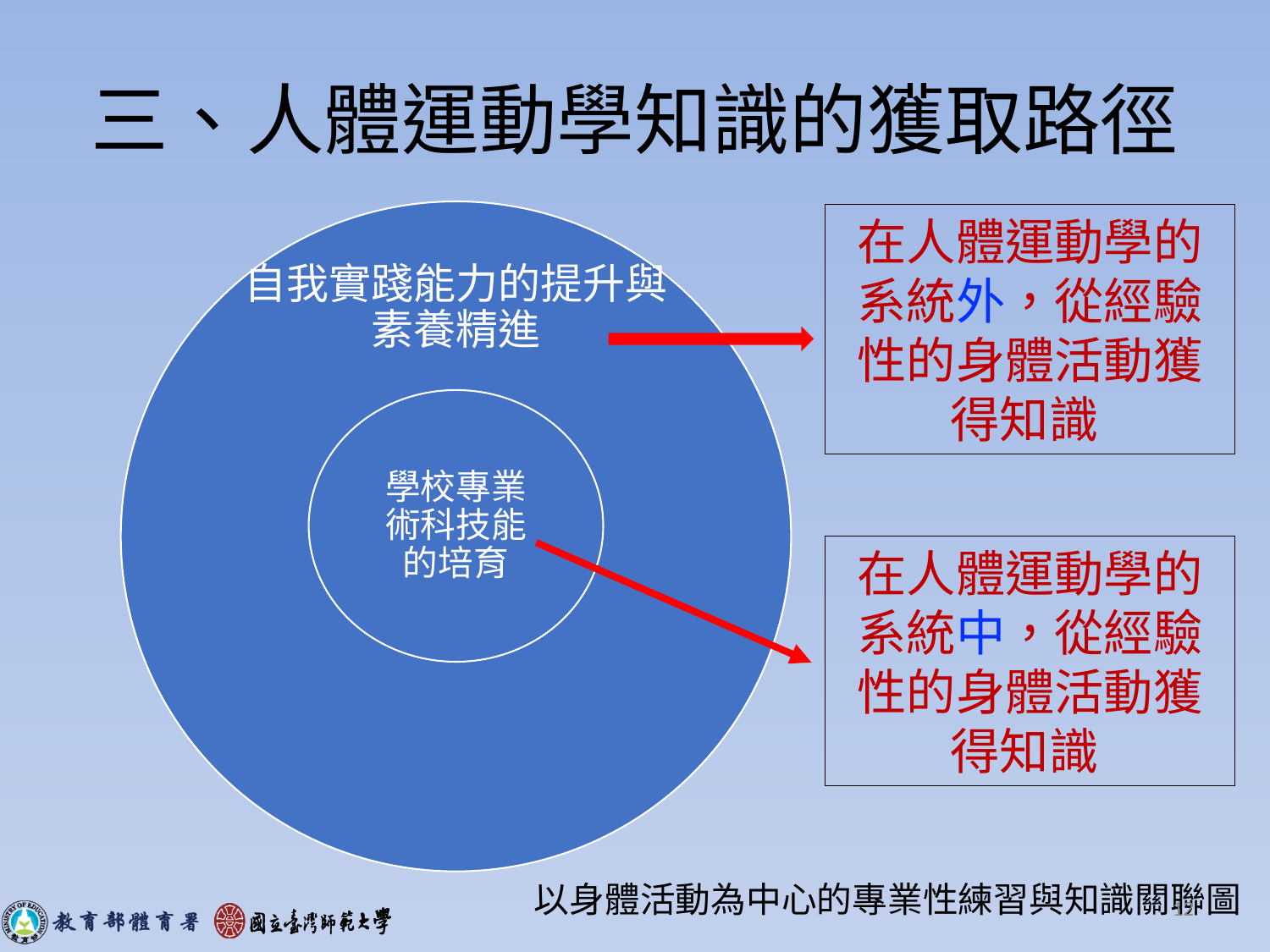

# 三、人體運動學知識的獲取路徑
自我實踐能力的提升與素養精進
學校專業術科技能的培育
在人體運動學的系統外，從經驗性的身體活動獲得知識

在人體運動學的系統中，從經驗性的身體活動獲得知識
以身體活動為中心的專業性練習與知識關聯圖
12